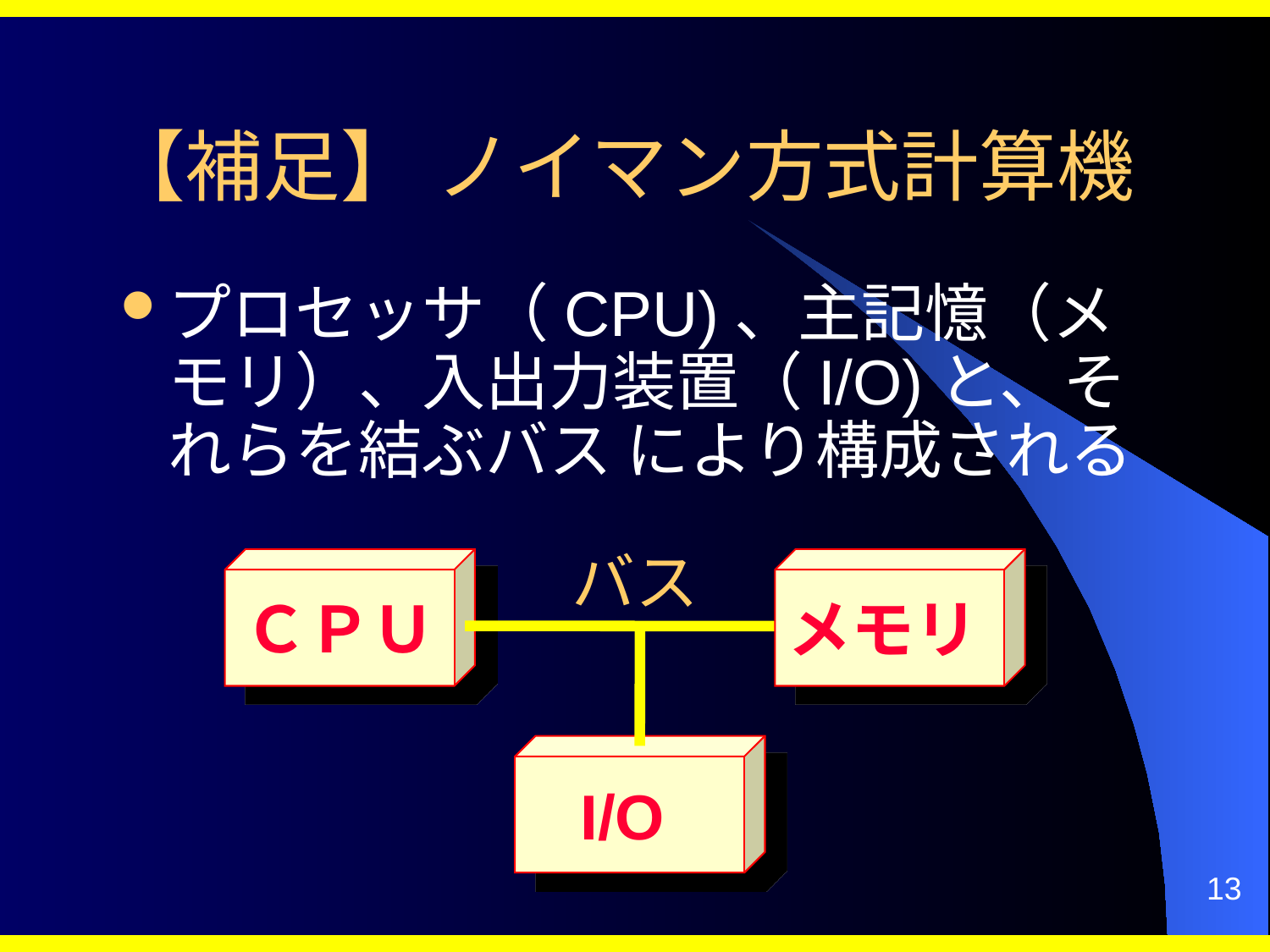

# 【補足】 ノイマン方式計算機
プロセッサ（CPU)、主記憶（メモリ）、入出力装置（I/O)と、それらを結ぶバス により構成される
バス
ＣＰＵ
メモリ

I/O
13